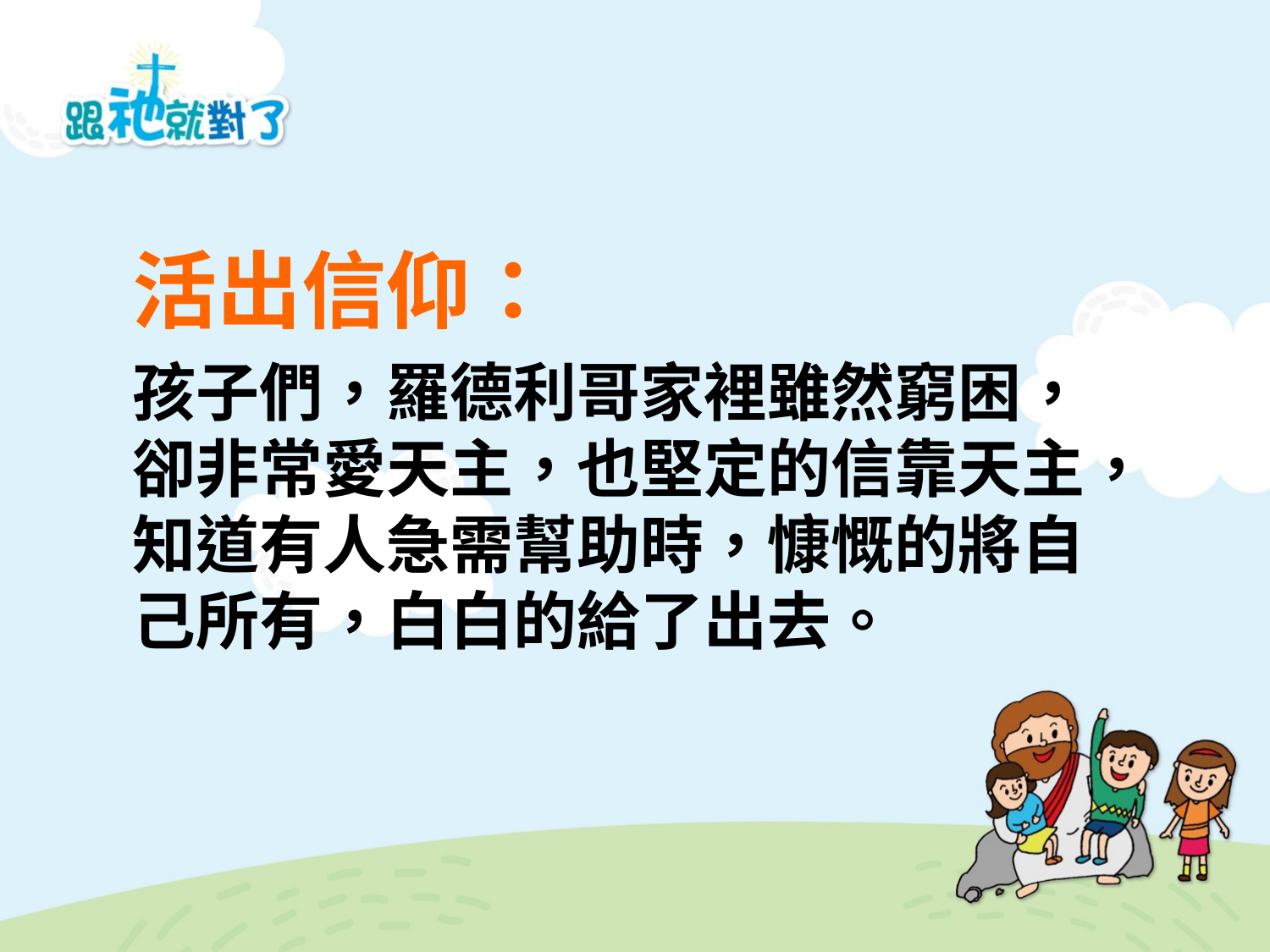

活出信仰：
孩子們，羅德利哥家裡雖然窮困，卻非常愛天主，也堅定的信靠天主，知道有人急需幫助時，慷慨的將自己所有，白白的給了出去。